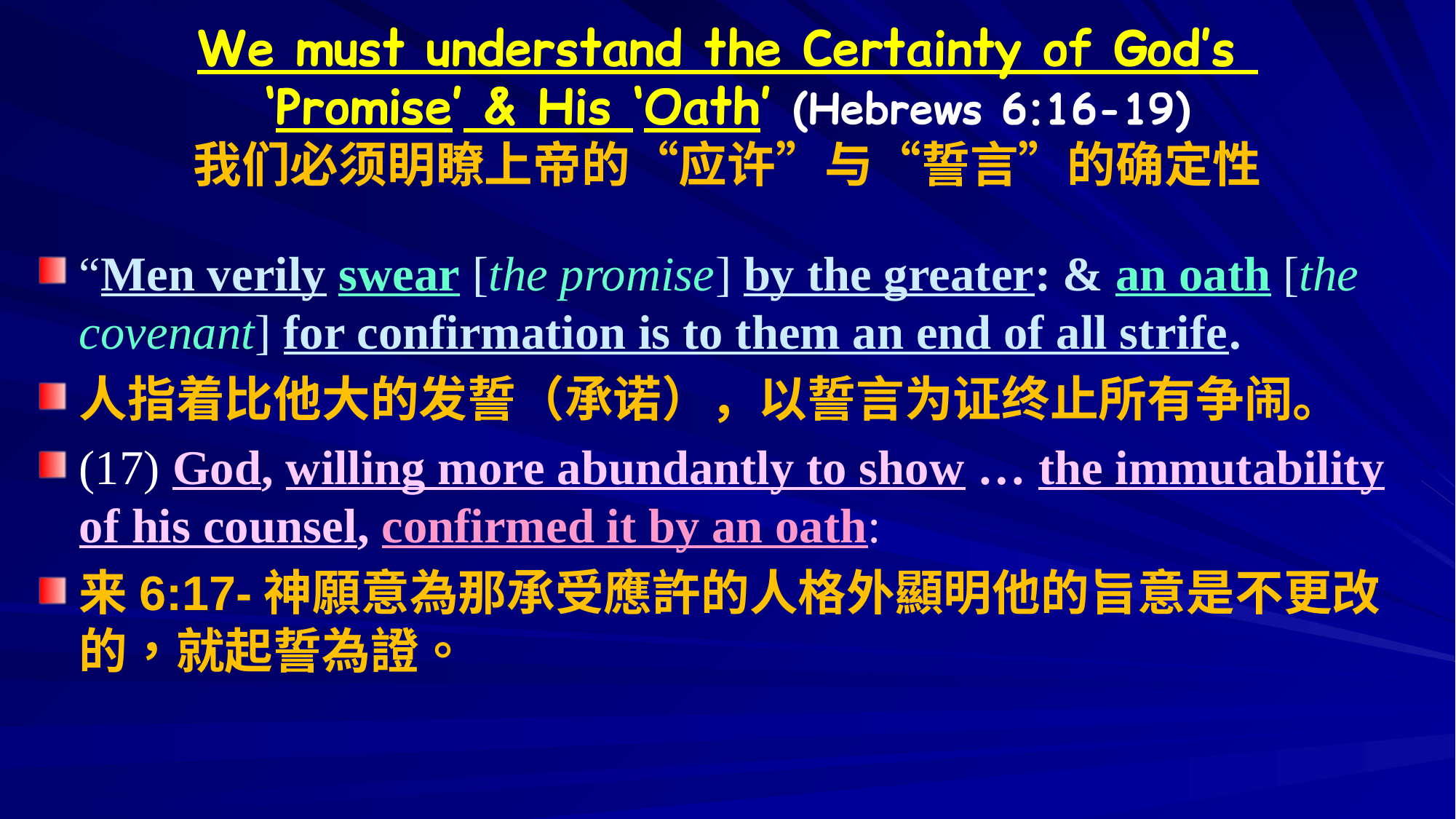

# We must understand the Certainty of God’s ‘Promise’ & His ‘Oath’ (Hebrews 6:16-19) 我们必须眀瞭上帝的“应许”与“誓言”的确定性
“Men verily swear [the promise] by the greater: & an oath [the covenant] for confirmation is to them an end of all strife.
人指着比他大的发誓（承诺），以誓言为证终止所有争闹。
(17) God, willing more abundantly to show … the immutability of his counsel, confirmed it by an oath:
来6:17-神願意為那承受應許的人格外顯明他的旨意是不更改的，就起誓為證。